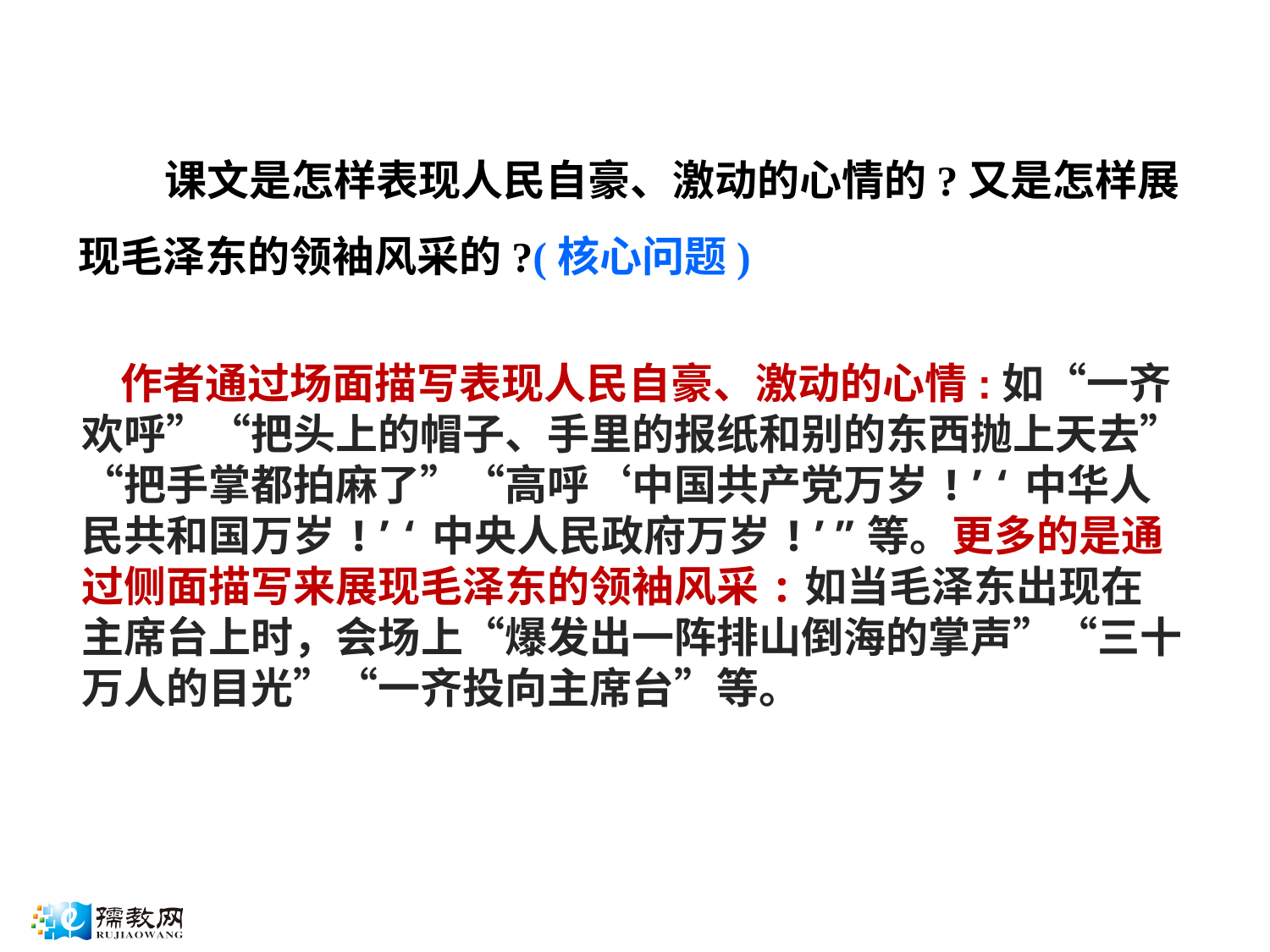

课文是怎样表现人民自豪、激动的心情的?又是怎样展现毛泽东的领袖风采的?(核心问题)
   作者通过场面描写表现人民自豪、激动的心情:如“一齐欢呼”“把头上的帽子、手里的报纸和别的东西抛上天去”“把手掌都拍麻了”“高呼‘中国共产党万岁!’‘中华人民共和国万岁!’‘中央人民政府万岁!’”等。更多的是通过侧面描写来展现毛泽东的领袖风采:如当毛泽东出现在主席台上时，会场上“爆发出一阵排山倒海的掌声”“三十万人的目光”“一齐投向主席台”等。